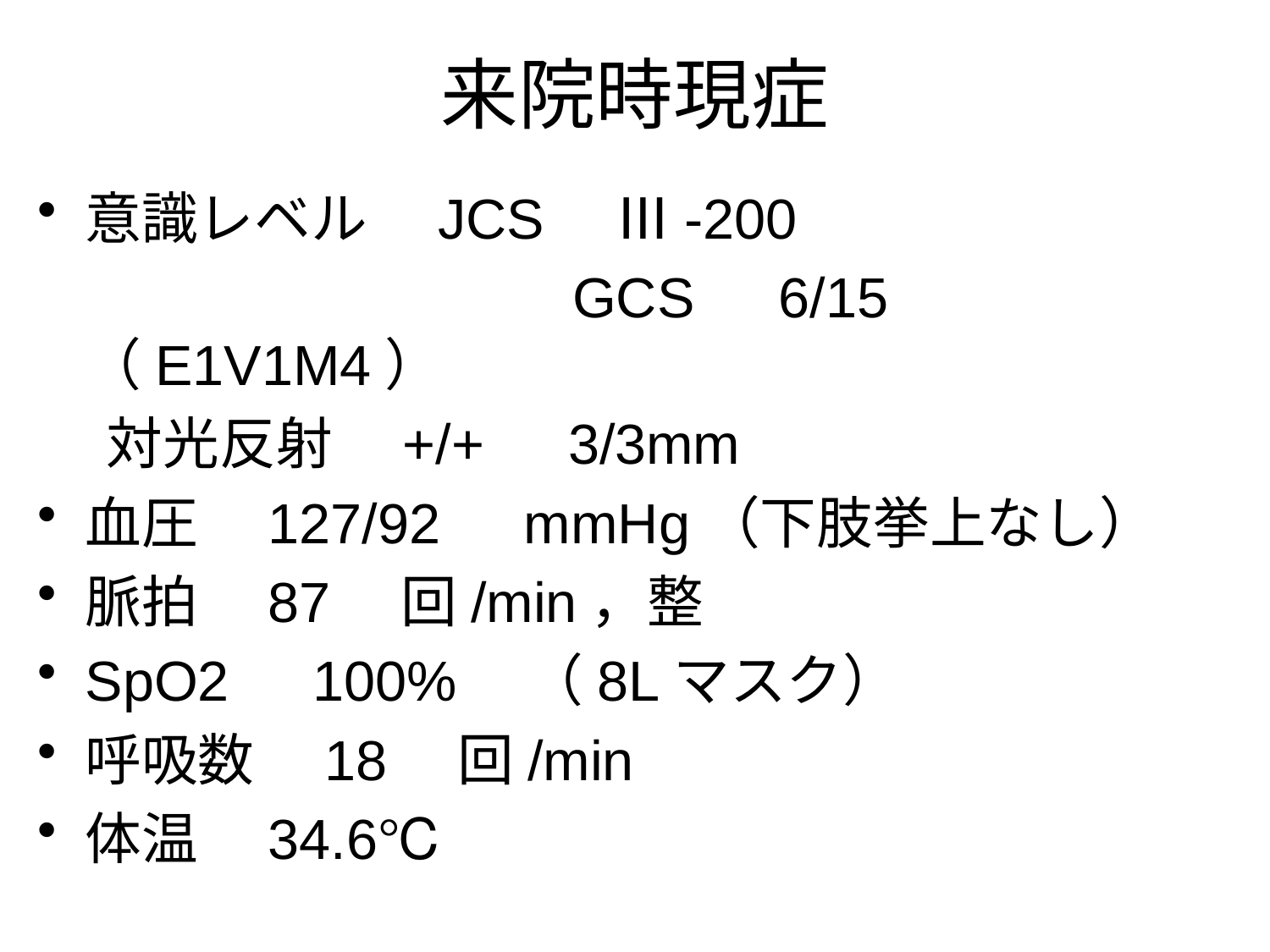

# 来院時現症
意識レベル　JCS　Ⅲ-200
　　　　　　　　　 GCS　6/15　（E1V1M4）
　 対光反射　+/+　3/3mm
血圧　127/92　mmHg（下肢挙上なし）
脈拍　87　回/min，整
SpO2　100%　（8Lマスク）
呼吸数　18　回/min
体温　34.6℃